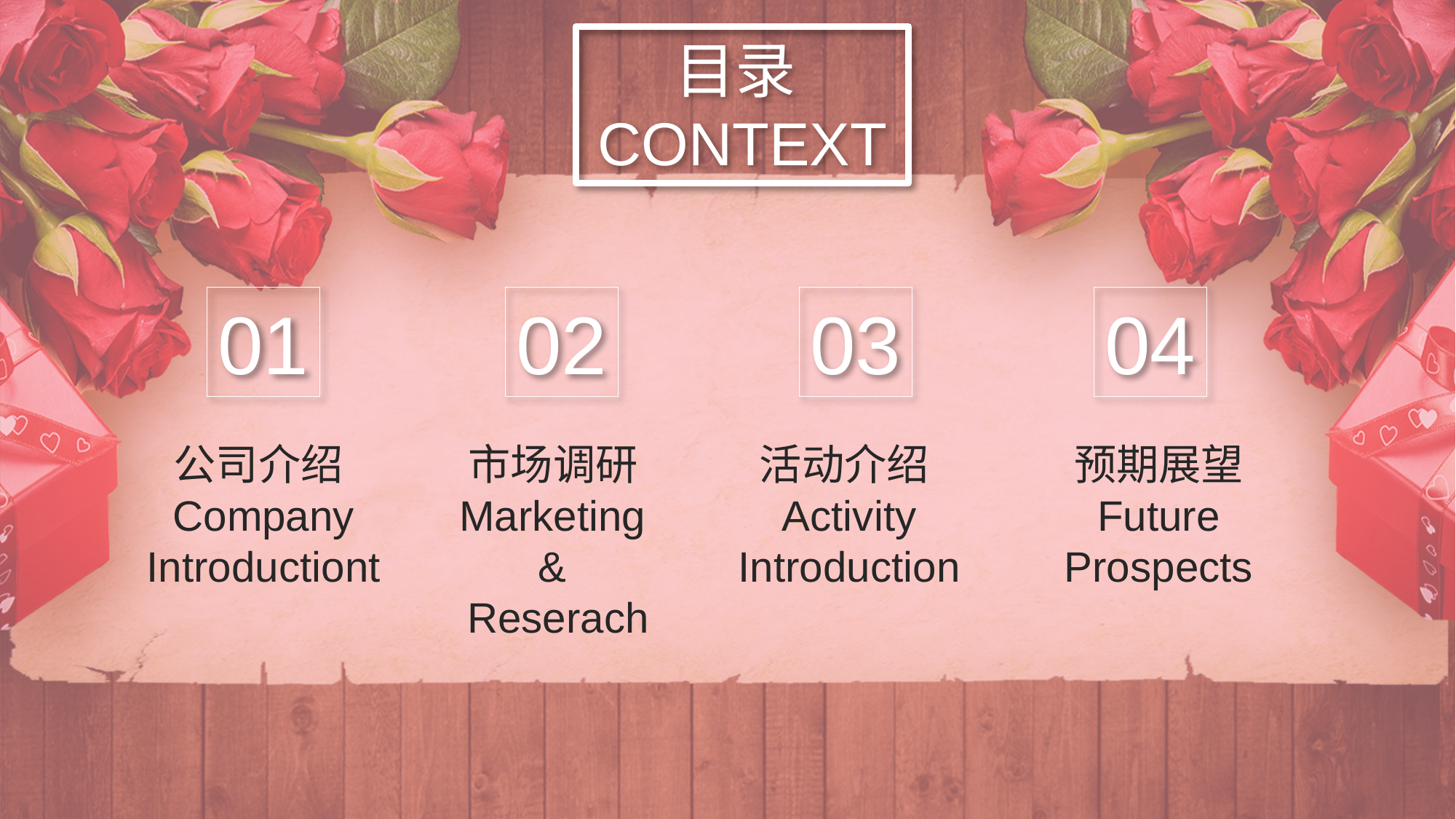

目录CONTEXT
01
02
03
04
公司介绍Company Introductiont
市场调研Marketing
&
Reserach
活动介绍Activity Introduction
预期展望
Future Prospects